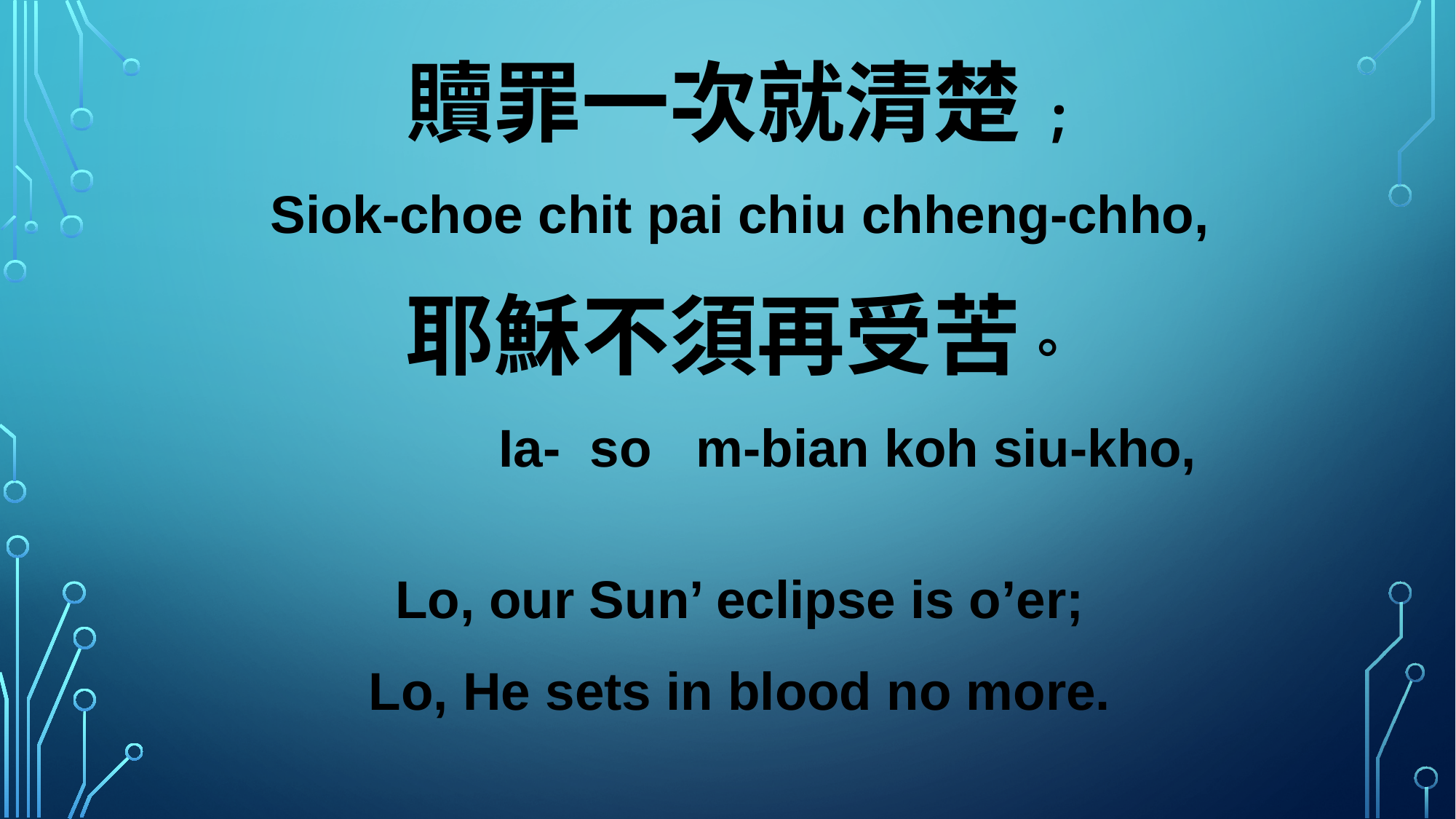

贖罪一次就清楚;
Siok-choe chit pai chiu chheng-chho,
耶穌不須再受苦。
                   Ia-  so   m-bian koh siu-kho,

Lo, our Sun’ eclipse is o’er;
Lo, He sets in blood no more.